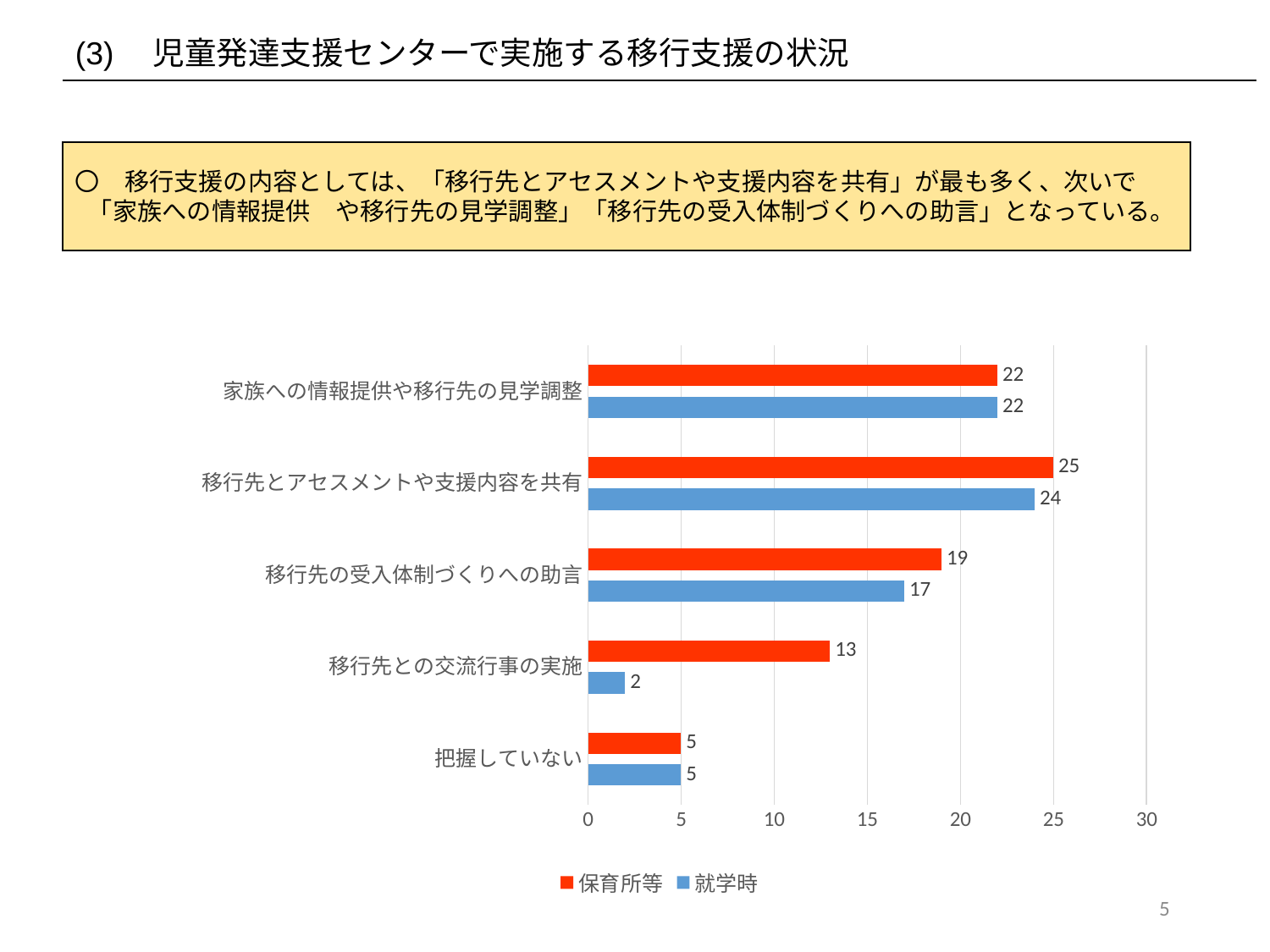

| (3)　児童発達支援センターで実施する移行支援の状況 |
| --- |
〇　移行支援の内容としては、「移行先とアセスメントや支援内容を共有」が最も多く、次いで「家族への情報提供　や移行先の見学調整」「移行先の受入体制づくりへの助言」となっている。

### Chart

| Category | 就学時 | 保育所等 |
|---|---|---|
| 把握していない | 5.0 | 5.0 |
| 移行先との交流行事の実施 | 2.0 | 13.0 |
| 移行先の受入体制づくりへの助言 | 17.0 | 19.0 |
| 移行先とアセスメントや支援内容を共有 | 24.0 | 25.0 |
| 家族への情報提供や移行先の見学調整 | 22.0 | 22.0 |
5